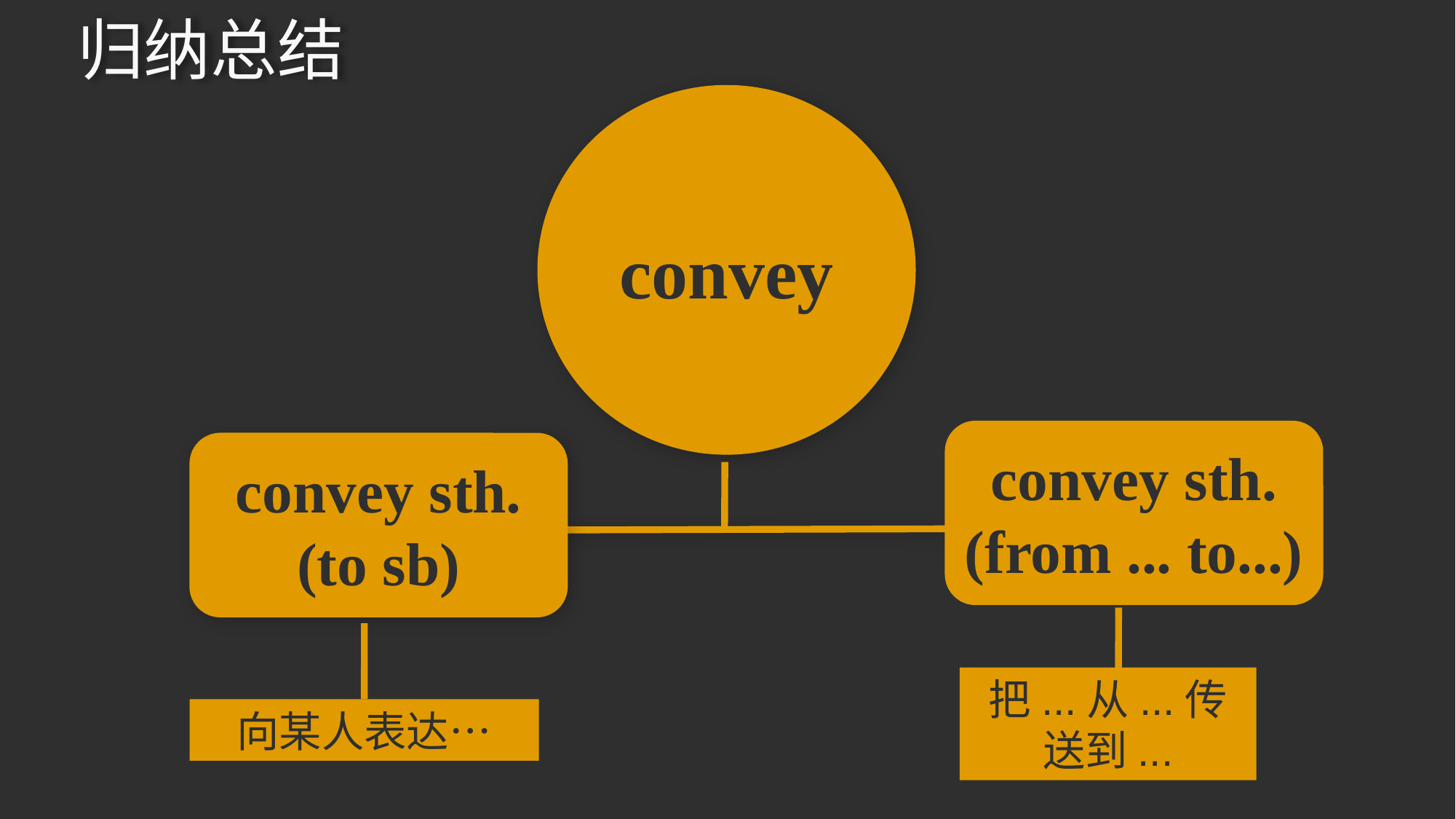

归纳总结
convey
convey sth. (from ... to...)
convey sth. (to sb)
把...从...传送到...
向某人表达…